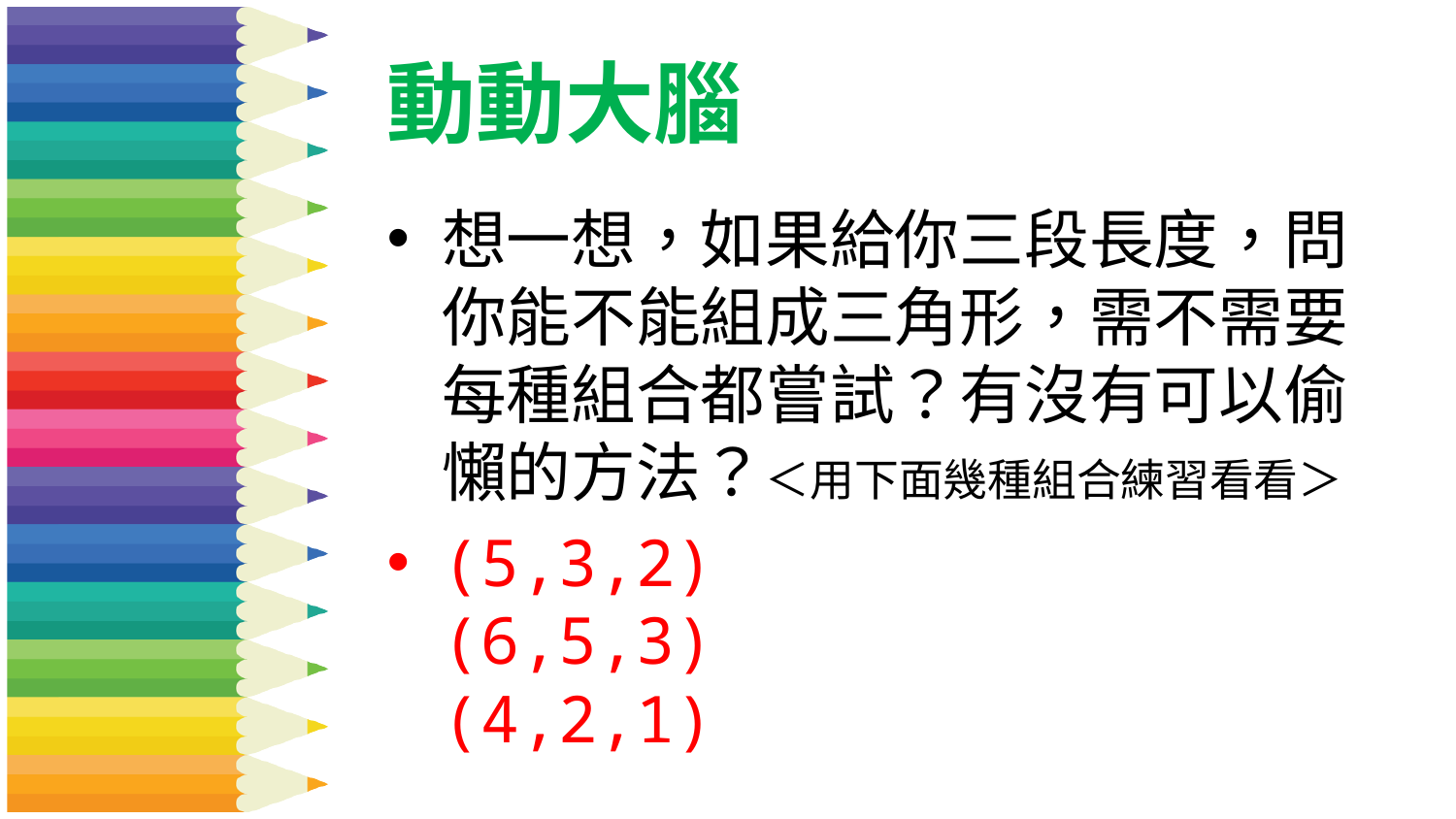

# 動動大腦
想一想，如果給你三段長度，問你能不能組成三角形，需不需要每種組合都嘗試？有沒有可以偷懶的方法？＜用下面幾種組合練習看看＞
(5,3,2)
(6,5,3)
(4,2,1)